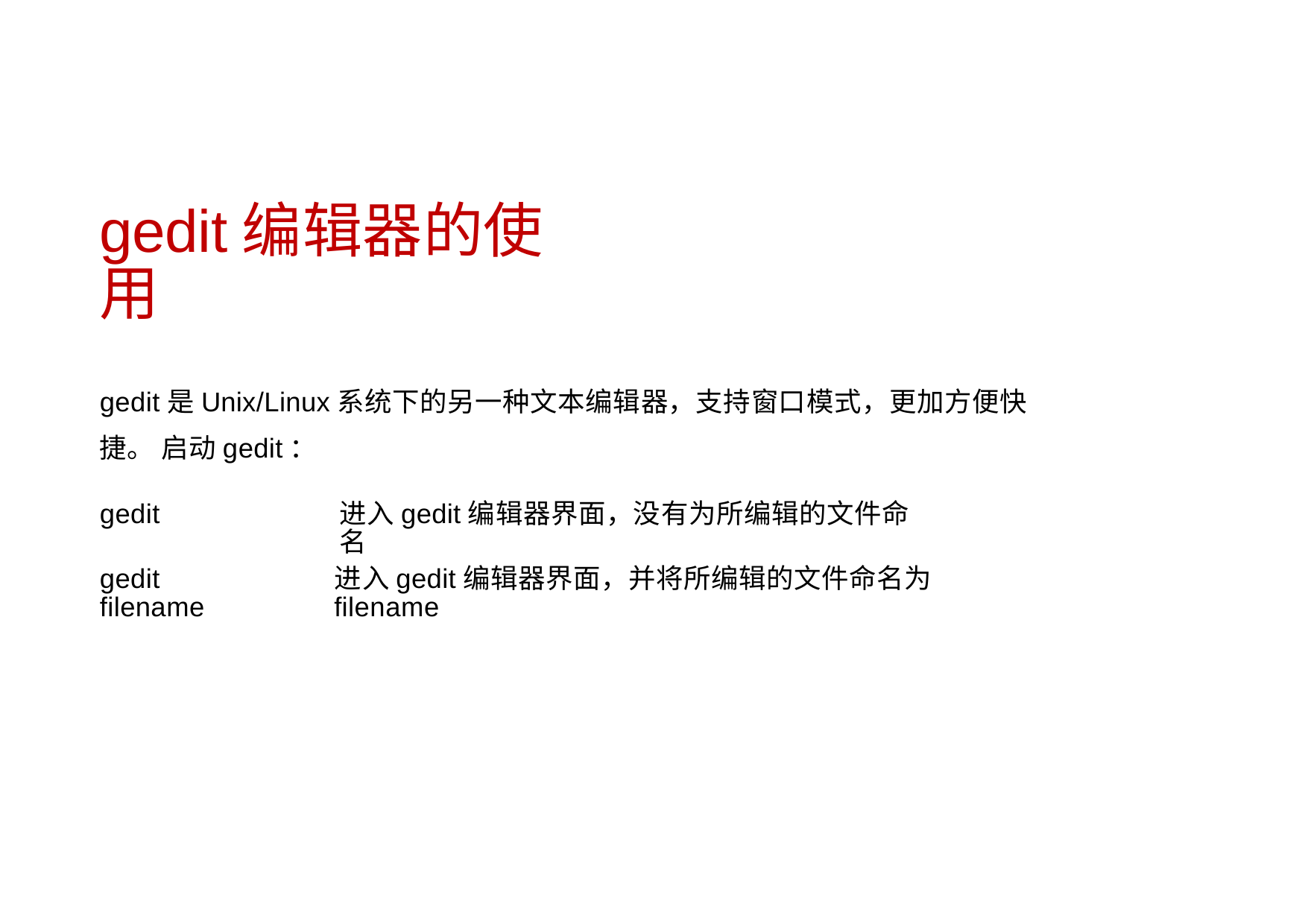

gedit编辑器的使用

gedit是Unix/Linux系统下的另一种文本编辑器，支持窗口模式，更加方便快捷。 启动gedit：

gedit

进入gedit编辑器界面，没有为所编辑的文件命名

gedit filename

进入gedit编辑器界面，并将所编辑的文件命名为filename